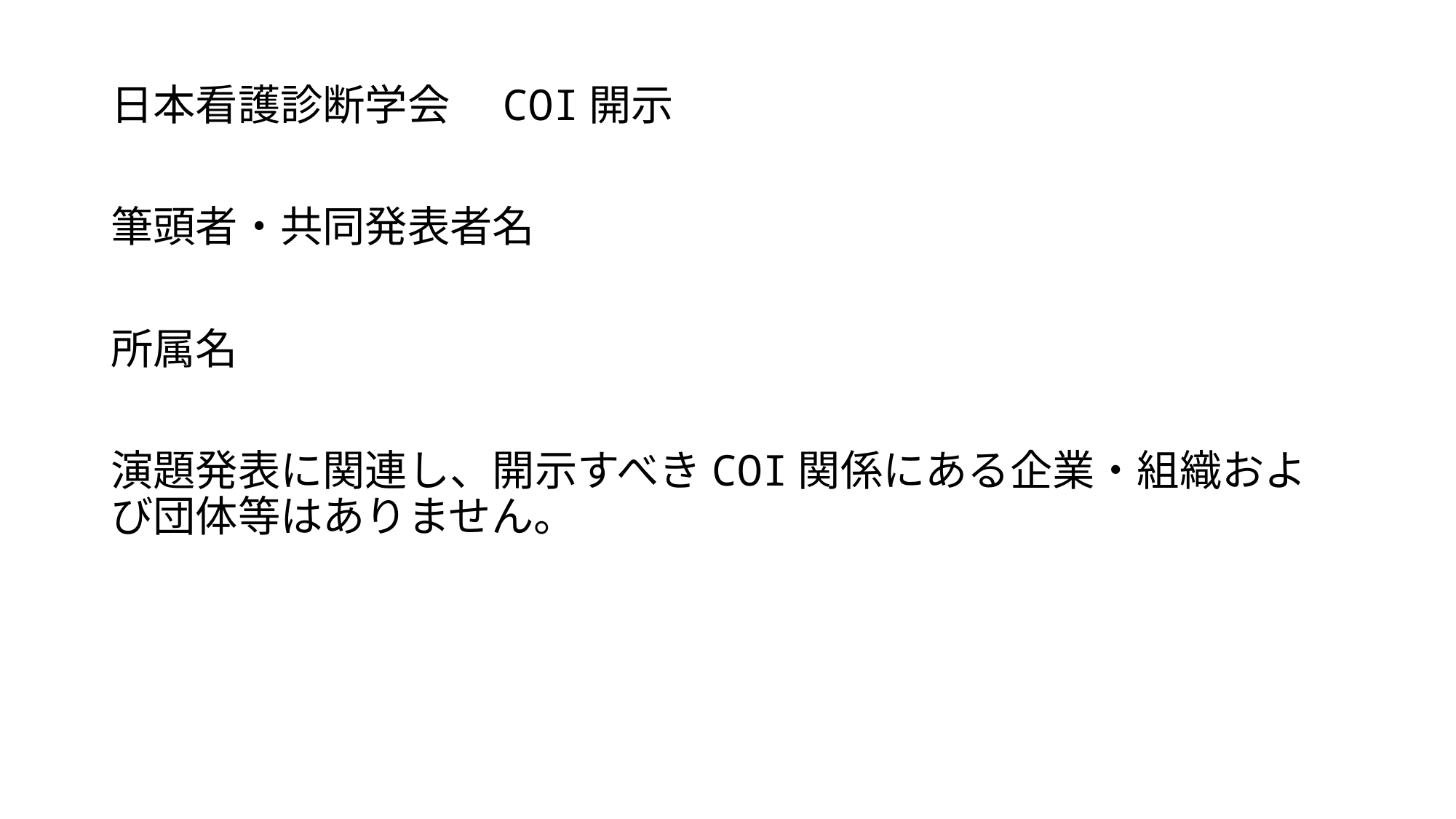

日本看護診断学会　COI開示

筆頭者・共同発表者名

所属名

演題発表に関連し、開示すべきCOI関係にある企業・組織および団体等はありません。